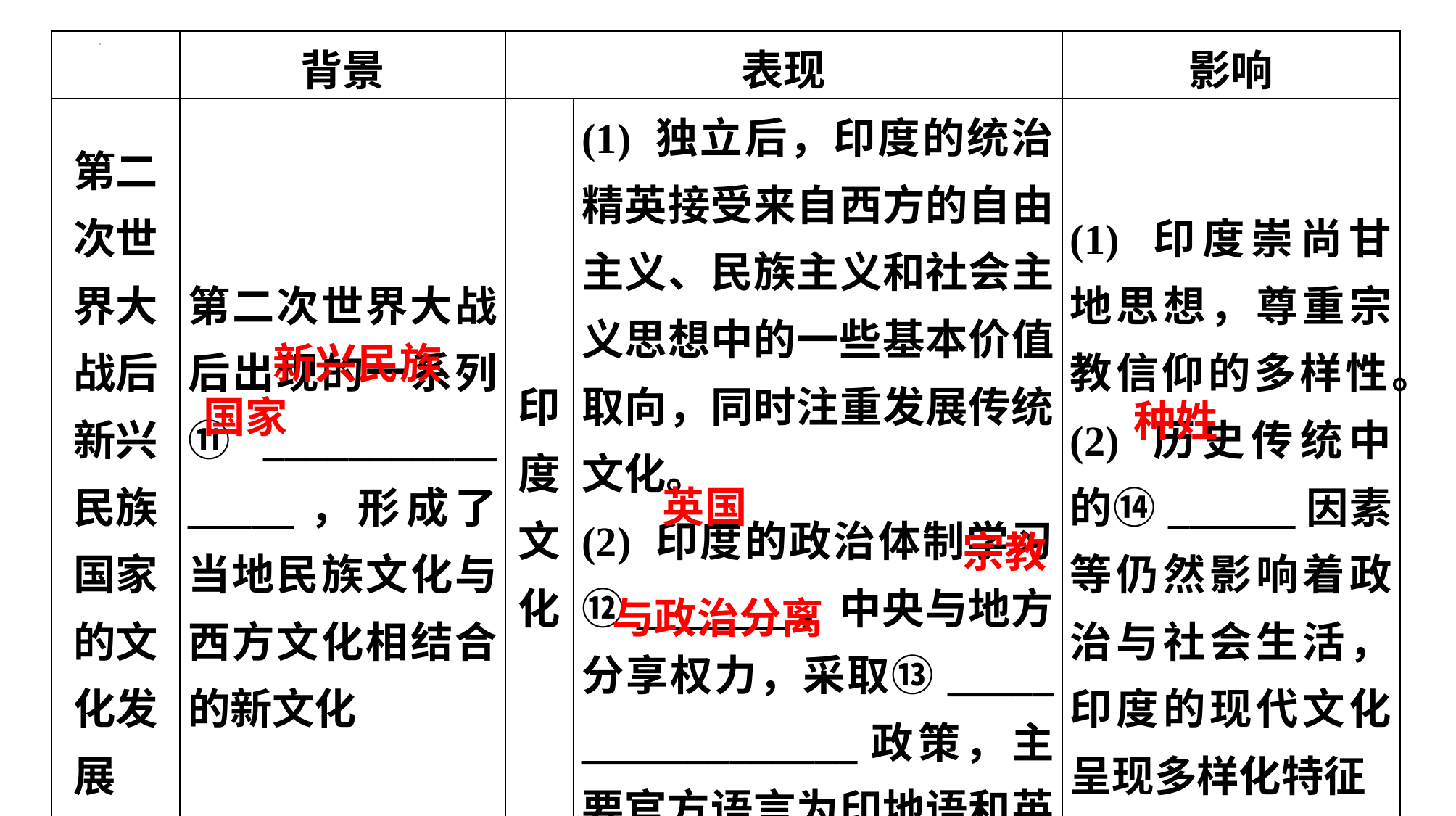

|  | 背景 | 表现 |  | 影响 |
| --- | --- | --- | --- | --- |
| 第二次世界大 战后新兴民族 国家的文化发 展 | 第二次世界大战后出现的一系列 ⑪\_\_\_\_\_\_\_\_\_\_\_ \_\_\_\_\_，形成了当地民族文化与西方文化相结合的新文化 | 印度文化 | (1) 独立后，印度的统治精英接受来自西方的自由主义、民族主义和社会主义思想中的一些基本价值取向，同时注重发展传统文化。 (2) 印度的政治体制学习⑫\_\_\_\_\_\_\_，中央与地方分享权力，采取⑬\_\_\_\_\_ \_\_\_\_\_\_\_\_\_\_\_\_\_政策，主要官方语言为印地语和英语 | (1) 印度崇尚甘地思想，尊重宗教信仰的多样性。 (2) 历史传统中的⑭\_\_\_\_\_\_因素等仍然影响着政治与社会生活，印度的现代文化呈现多样化特征 |
新兴民族
国家
种姓
英国
宗教
与政治分离